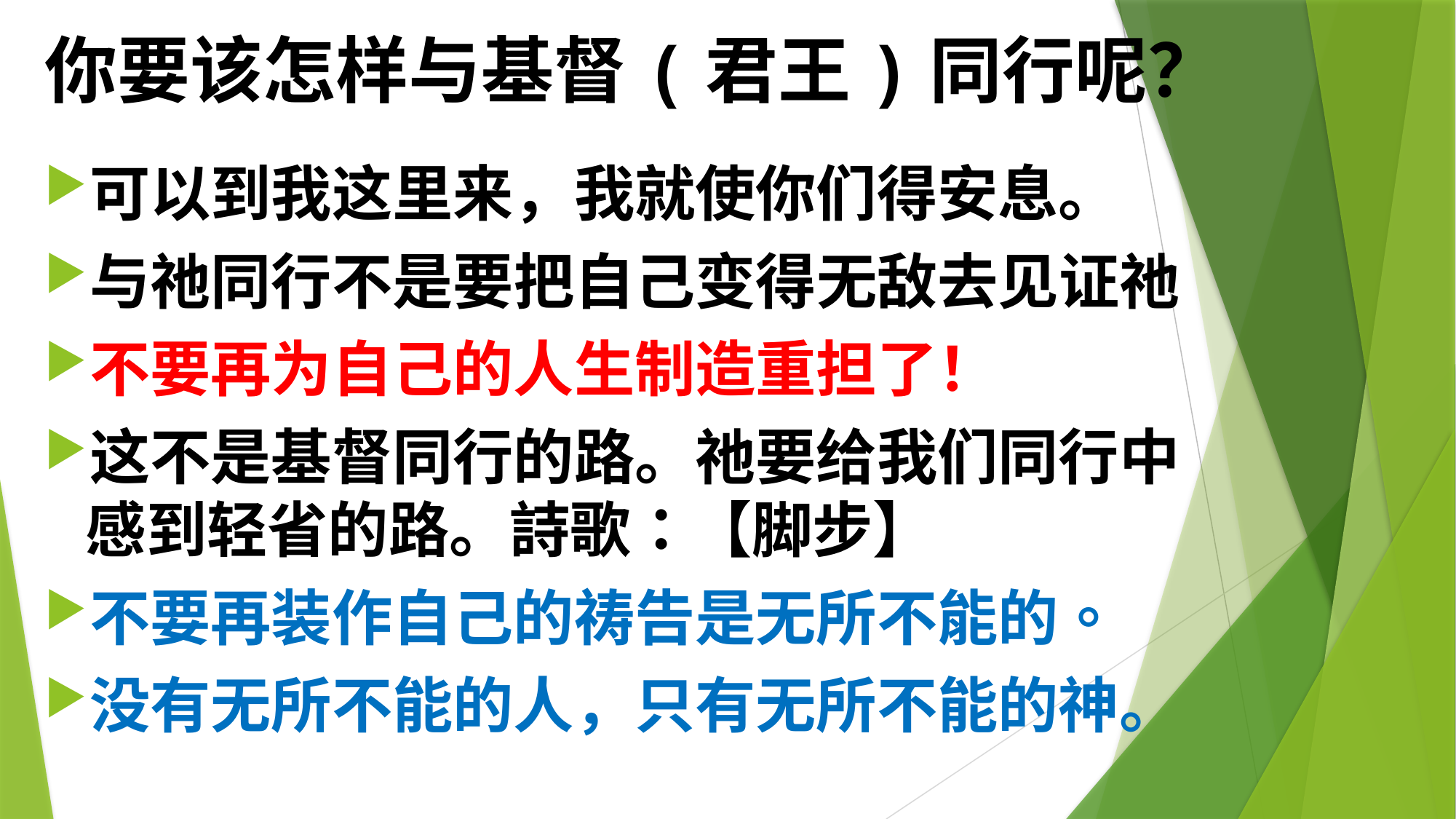

# 你要该怎样与基督(君王)同行呢？
可以到我这里来，我就使你们得安息。
与祂同行不是要把自己变得无敌去见证祂
不要再为自己的人生制造重担了！
这不是基督同行的路。祂要给我们同行中感到轻省的路。詩歌：【脚步】
不要再装作自己的祷告是无所不能的。
没有无所不能的人，只有无所不能的神。